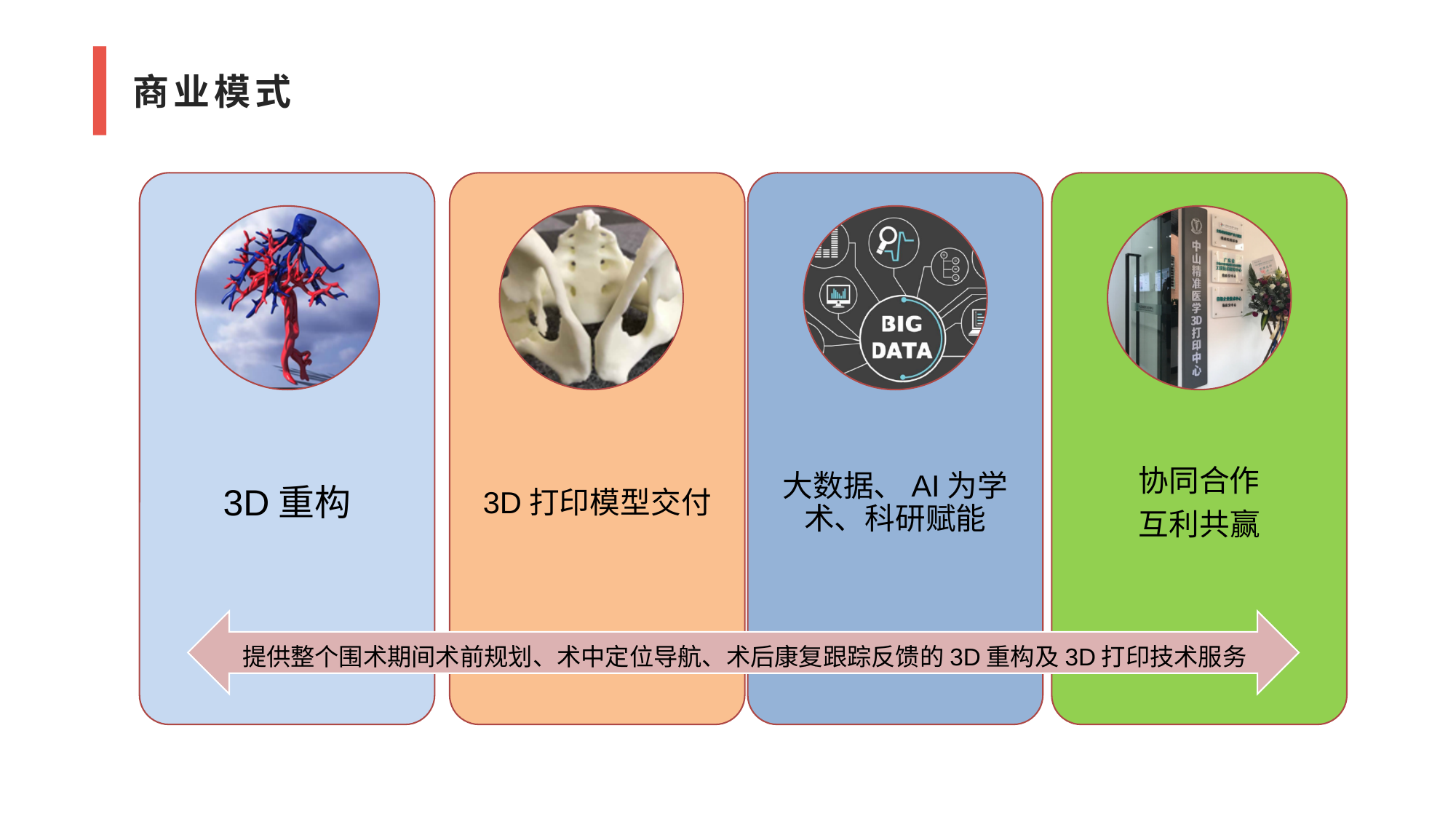

商业模式
3D重构
3D打印模型交付
大数据、AI为学术、科研赋能
协同合作
互利共赢
提供整个围术期间术前规划、术中定位导航、术后康复跟踪反馈的3D重构及3D打印技术服务